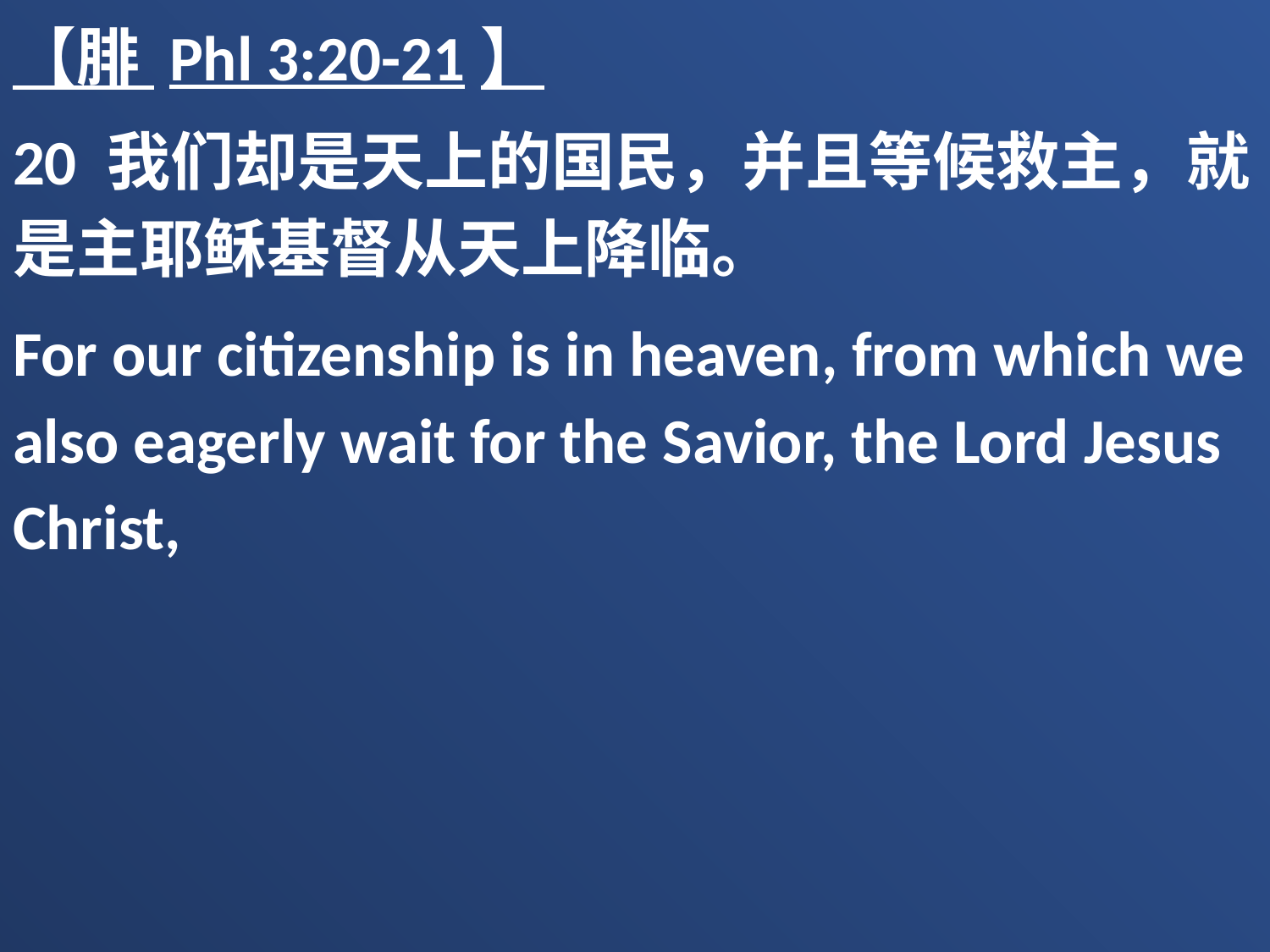

【腓 Phl 3:20-21】
20 我们却是天上的国民，并且等候救主，就是主耶稣基督从天上降临。
For our citizenship is in heaven, from which we also eagerly wait for the Savior, the Lord Jesus Christ,